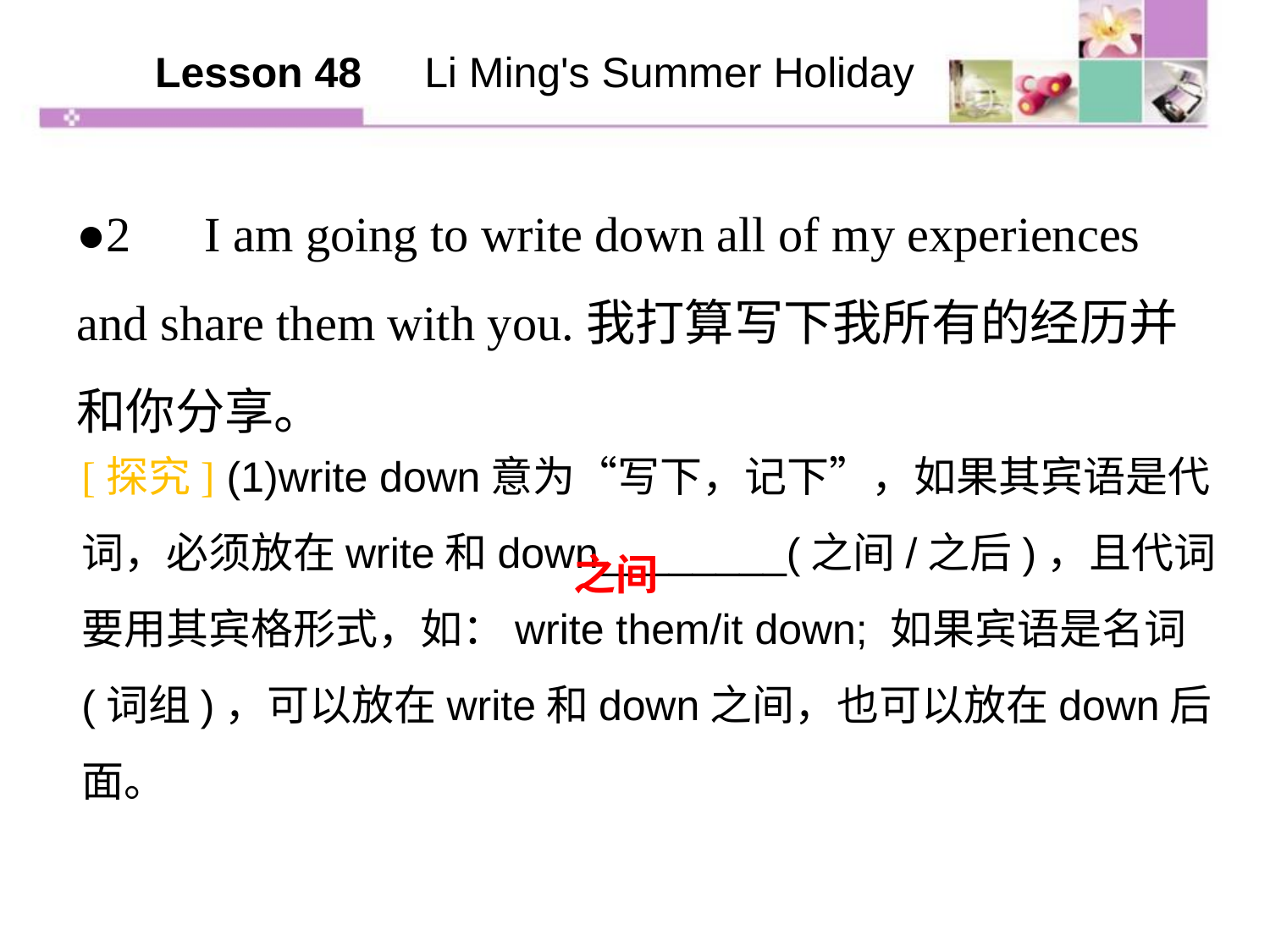

Lesson 48　Li Ming's Summer Holiday
●2　I am going to write down all of my experiences and share them with you.我打算写下我所有的经历并和你分享。
[探究] (1)write down意为“写下，记下”，如果其宾语是代词，必须放在write和down________(之间/之后)，且代词要用其宾格形式，如：write them/it down; 如果宾语是名词(词组)，可以放在write和down之间，也可以放在down后面。
之间